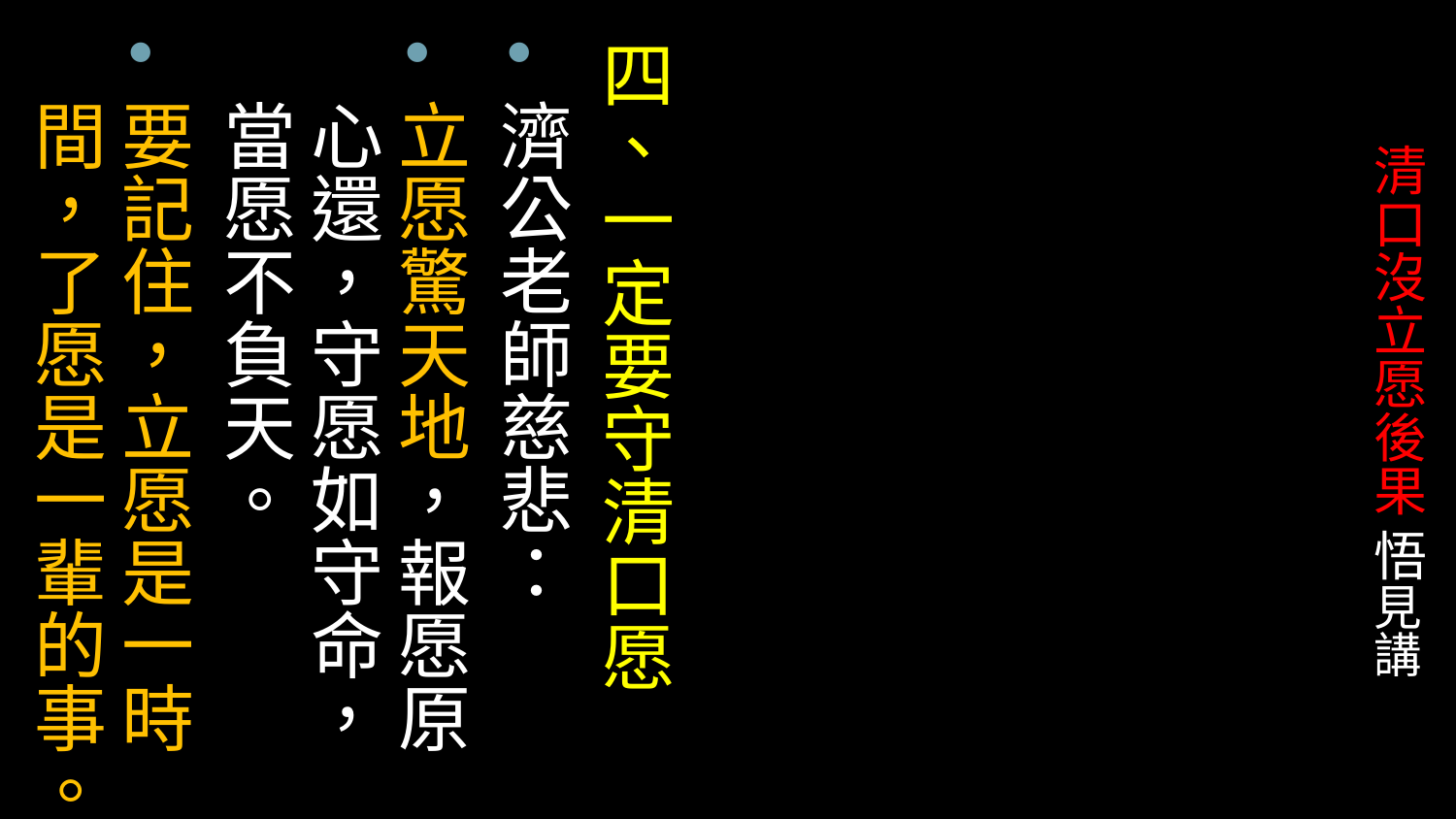

四、一定要守清口愿
濟公老師慈悲：
立愿驚天地，報愿原心還，守愿如守命，當愿不負天。
要記住，立愿是一時間，了愿是一輩的事。
# 清口沒立愿後果 悟見講